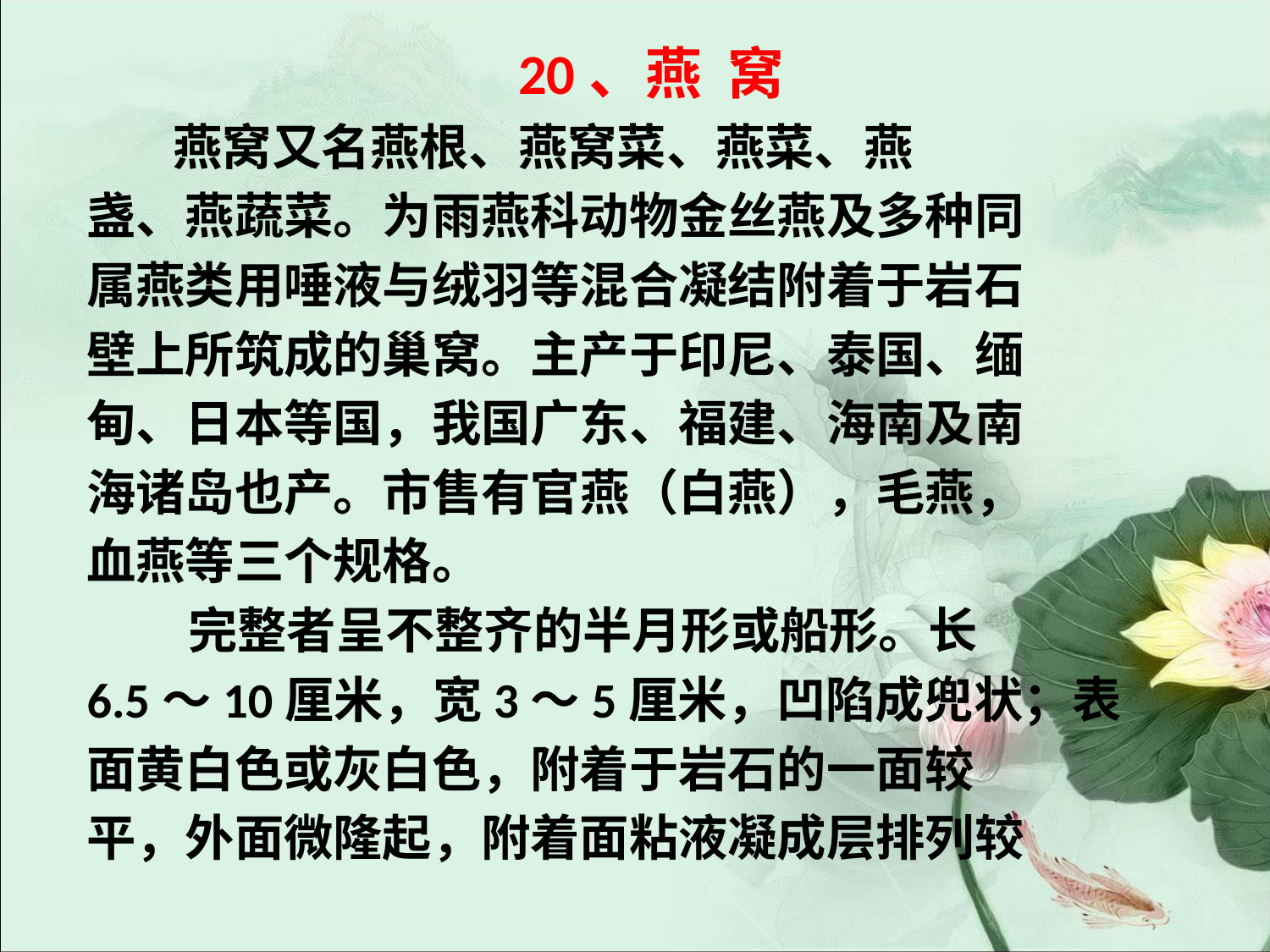

#
20、燕  窝
        燕窝又名燕根、燕窝菜、燕菜、燕
盏、燕蔬菜。为雨燕科动物金丝燕及多种同
属燕类用唾液与绒羽等混合凝结附着于岩石
壁上所筑成的巢窝。主产于印尼、泰国、缅
甸、日本等国，我国广东、福建、海南及南
海诸岛也产。市售有官燕（白燕），毛燕，
血燕等三个规格。
        完整者呈不整齐的半月形或船形。长
6.5～10厘米，宽3～5厘米，凹陷成兜状；表
面黄白色或灰白色，附着于岩石的一面较
平，外面微隆起，附着面粘液凝成层排列较